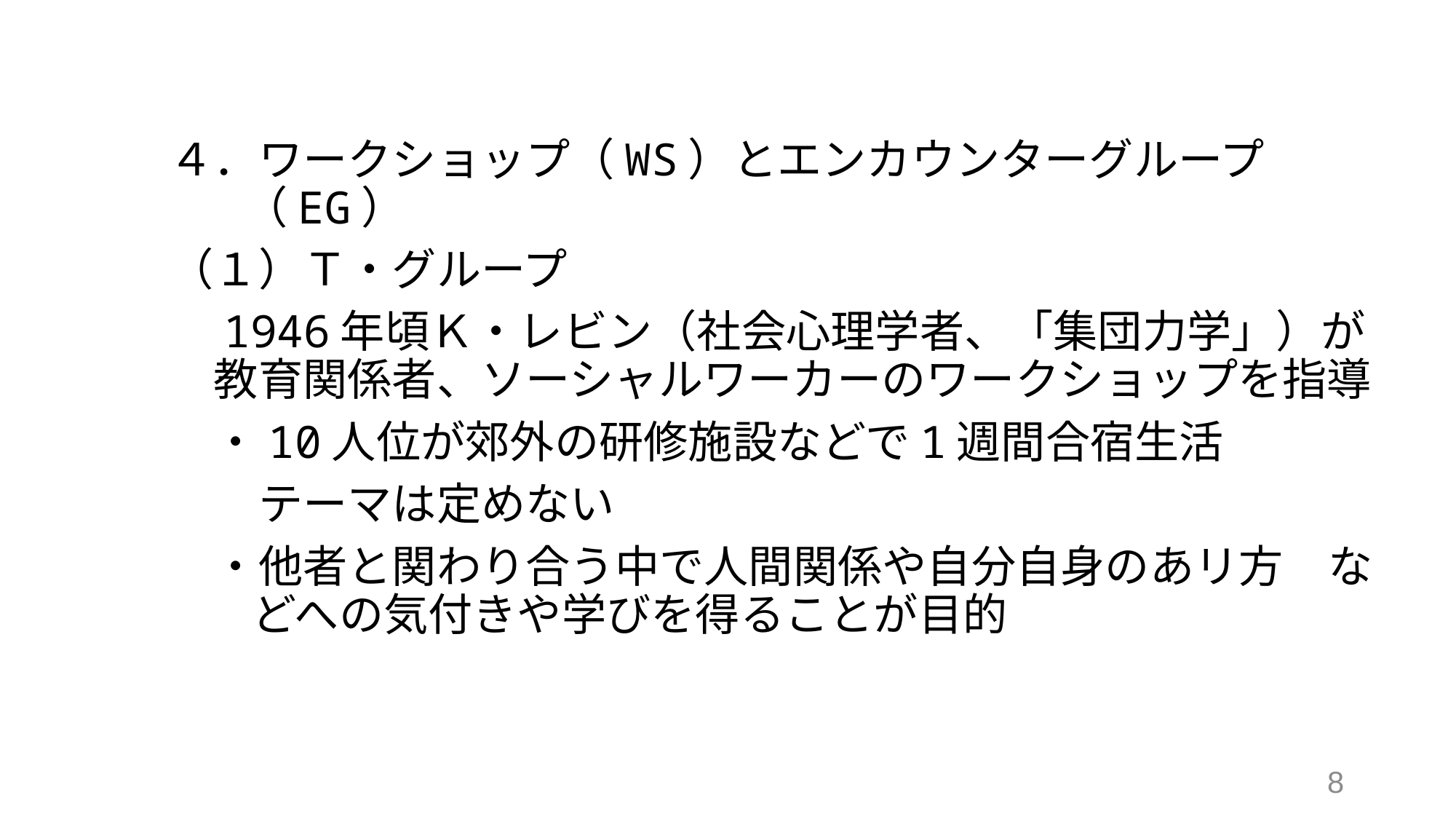

４．ワークショップ（WS）とエンカウンターグループ（EG）
　（１）Ｔ・グループ
　　1946年頃Ｋ・レビン（社会心理学者、「集団力学」）が教育関係者、ソーシャルワーカーのワークショップを指導
　　・10人位が郊外の研修施設などで1週間合宿生活
　　　テーマは定めない
　　・他者と関わり合う中で人間関係や自分自身のあリ方　などへの気付きや学びを得ることが目的
8